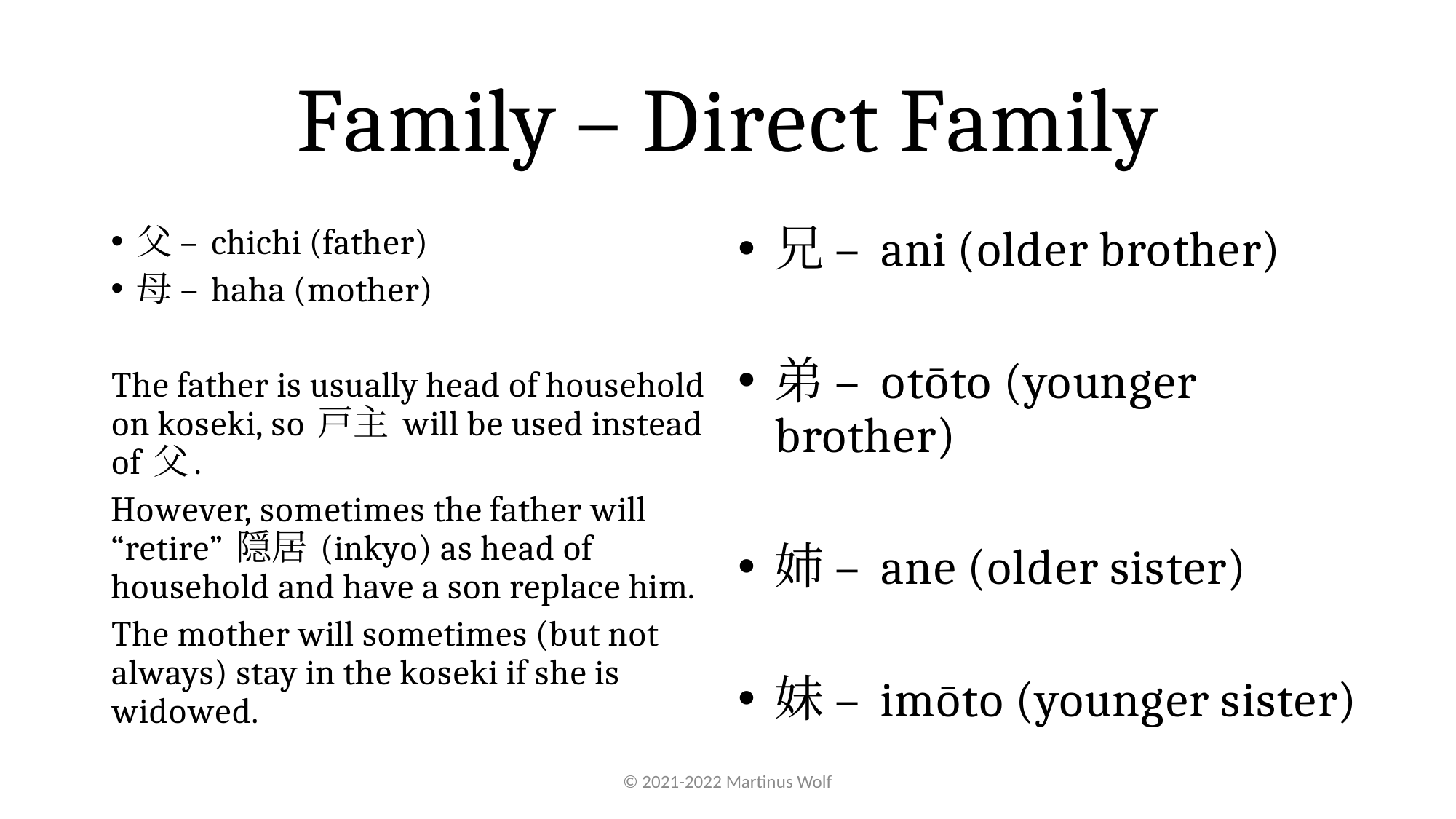

# Family – Direct Family
父 – chichi (father)
母 – haha (mother)

The father is usually head of household on koseki, so 戸主 will be used instead of 父.
However, sometimes the father will “retire” 隠居 (inkyo) as head of household and have a son replace him.
The mother will sometimes (but not always) stay in the koseki if she is widowed.
兄 – ani (older brother)

弟 – otōto (younger brother)

姉 – ane (older sister)

妹 – imōto (younger sister)
© 2021-2022 Martinus Wolf